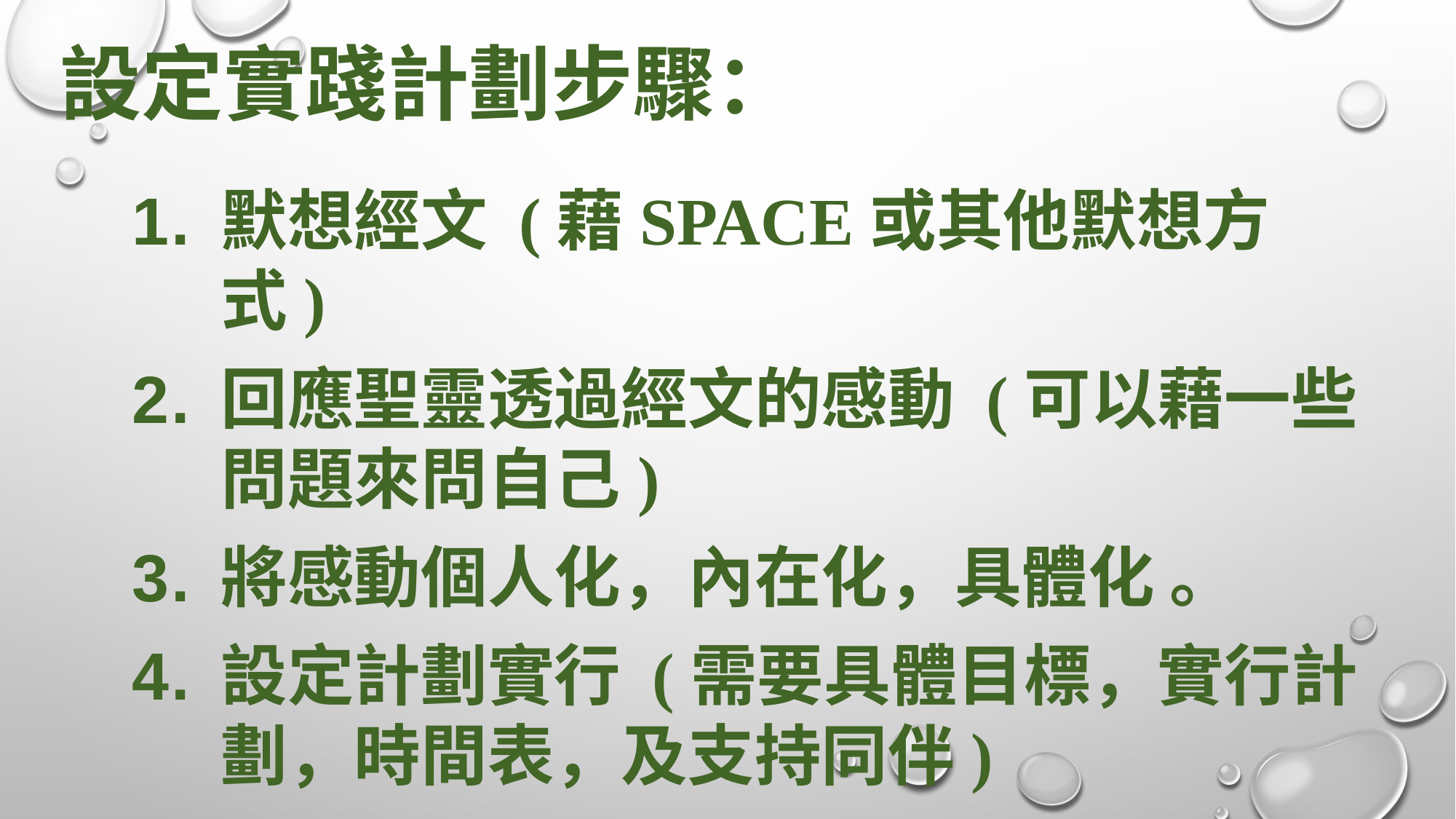

設定實踐計劃步驟：
默想經文 (藉SPACE或其他默想方式)
回應聖靈透過經文的感動 (可以藉一些問題來問自己)
將感動個人化，內在化，具體化 。
設定計劃實行 (需要具體目標，實行計劃，時間表，及支持同伴)